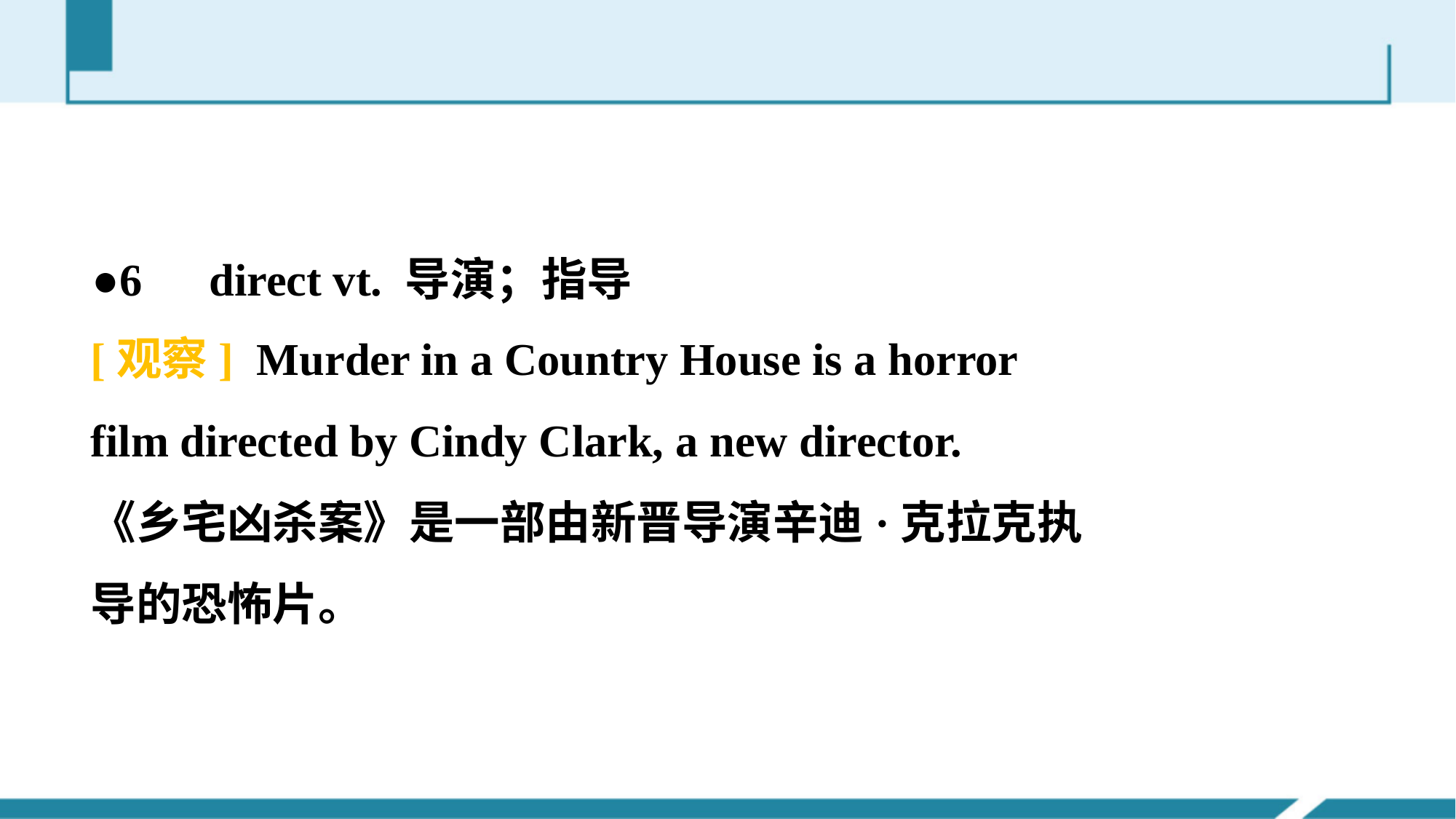

●6　direct vt. 导演；指导
[观察]  Murder in a Country House is a horror film directed by Cindy Clark, a new director.
《乡宅凶杀案》是一部由新晋导演辛迪·克拉克执导的恐怖片。